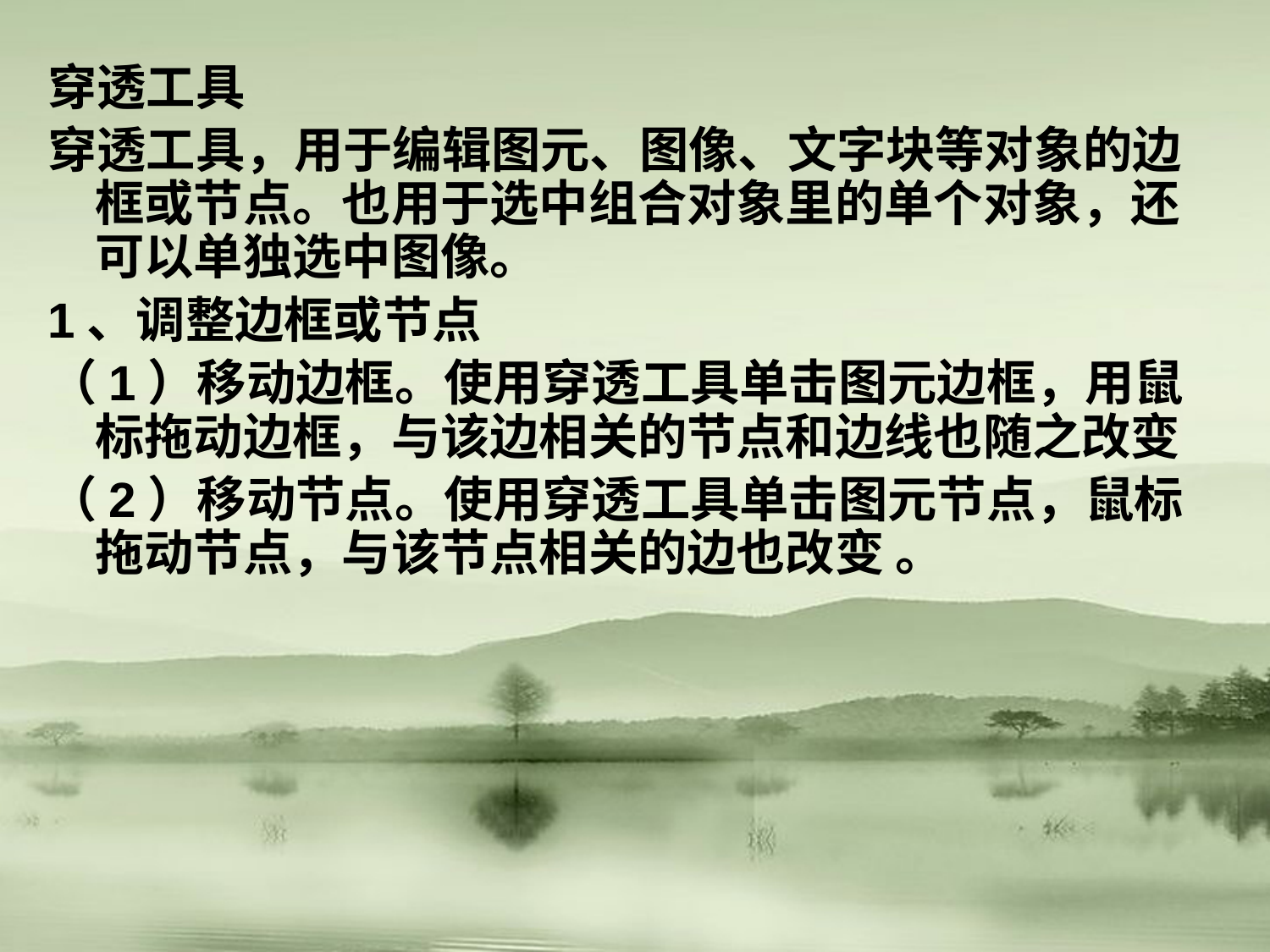

穿透工具
穿透工具，用于编辑图元、图像、文字块等对象的边框或节点。也用于选中组合对象里的单个对象，还可以单独选中图像。
1、调整边框或节点
（1）移动边框。使用穿透工具单击图元边框，用鼠标拖动边框，与该边相关的节点和边线也随之改变
（2）移动节点。使用穿透工具单击图元节点，鼠标拖动节点，与该节点相关的边也改变 。